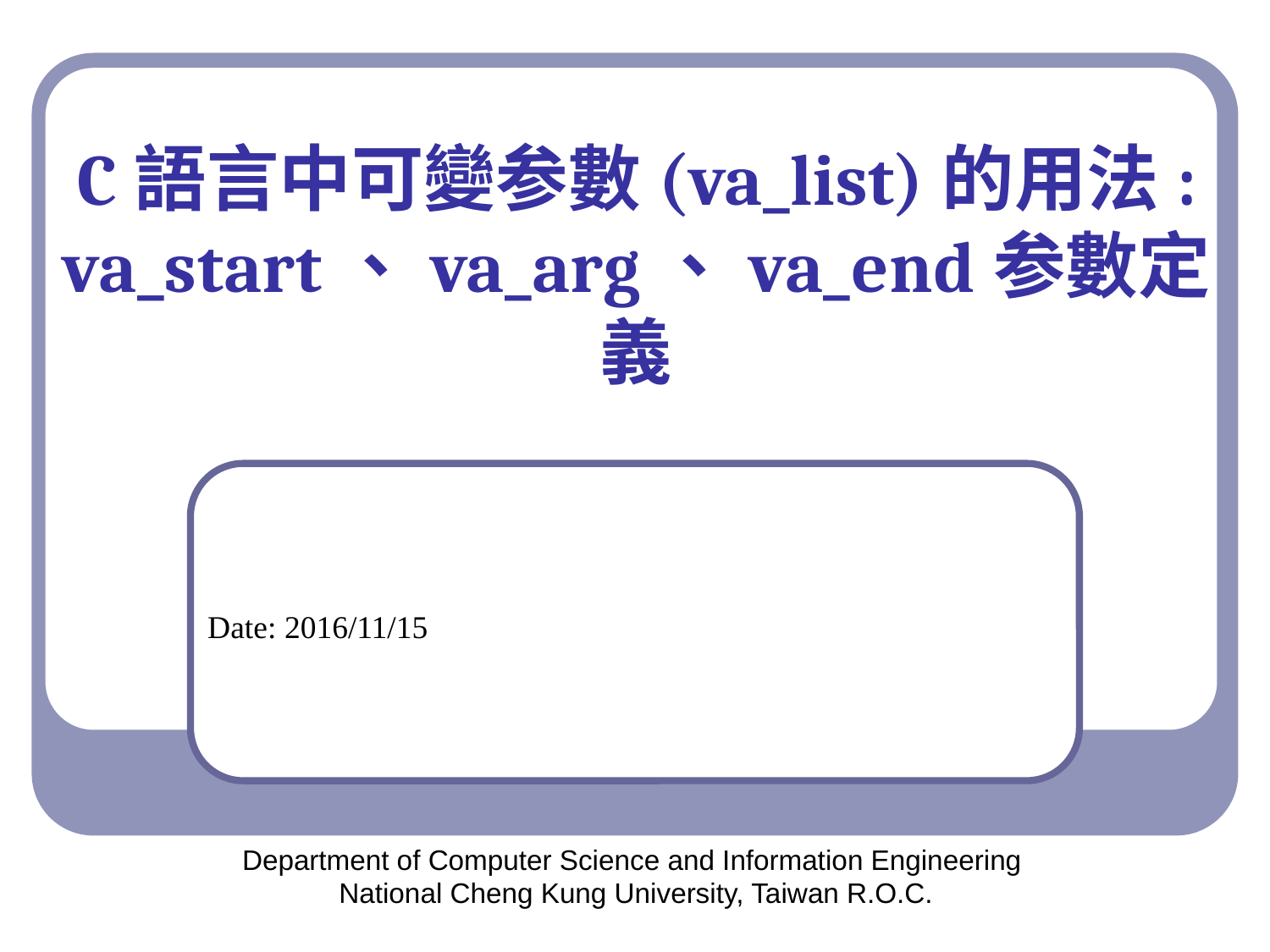

# C語言中可變参數(va_list)的用法: va_start、va_arg、va_end参數定義
Date: 2016/11/15
Department of Computer Science and Information Engineering
National Cheng Kung University, Taiwan R.O.C.